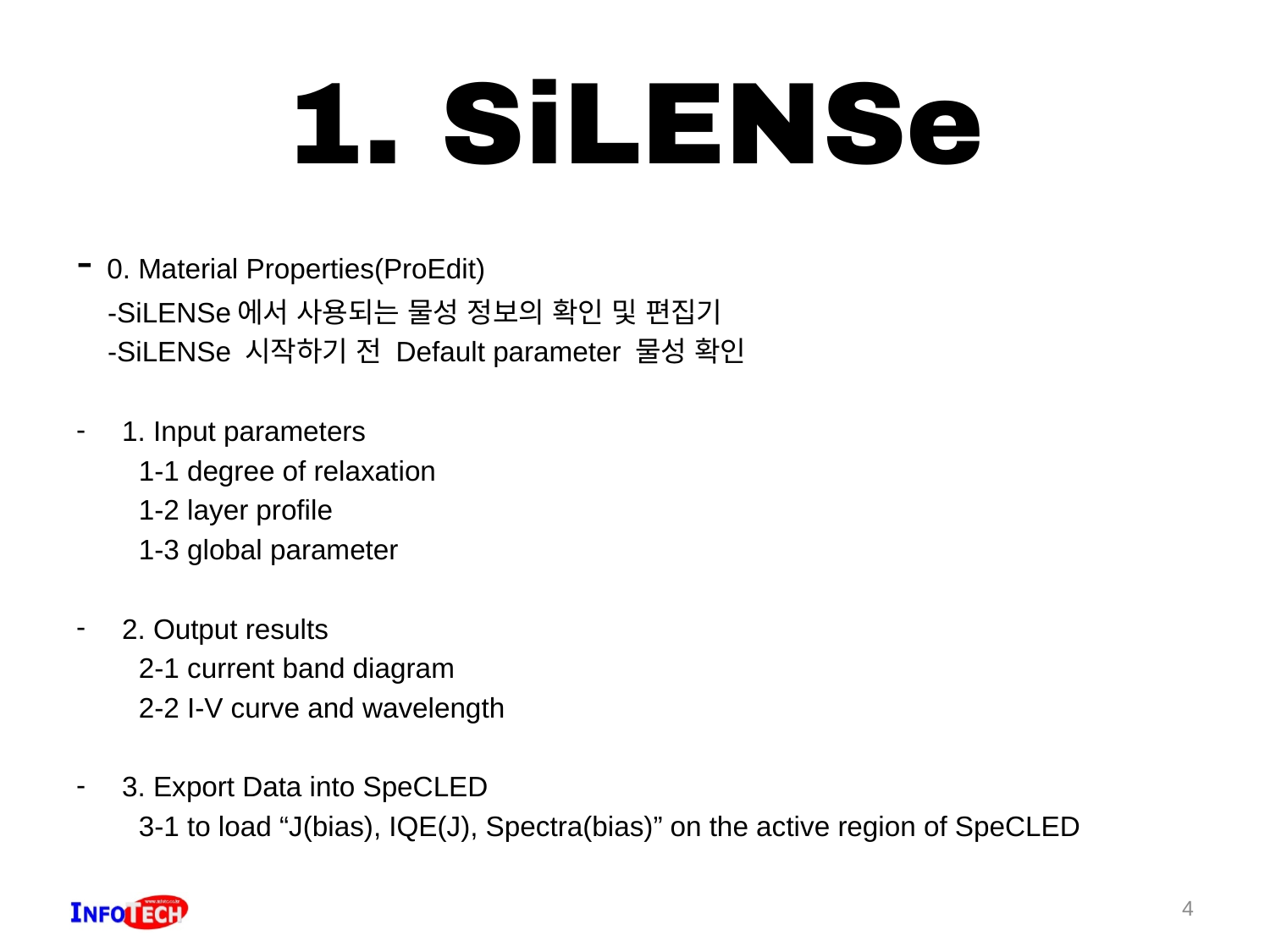

# 1. SiLENSe
- 0. Material Properties(ProEdit)
    -SiLENSe에서 사용되는 물성 정보의 확인 및 편집기
    -SiLENSe 시작하기 전 Default parameter 물성 확인

1. Input parameters
        1-1 degree of relaxation
        1-2 layer profile
        1-3 global parameter

2. Output results
        2-1 current band diagram
        2-2 I-V curve and wavelength

3. Export Data into SpeCLED
        3-1 to load “J(bias), IQE(J), Spectra(bias)” on the active region of SpeCLED
4